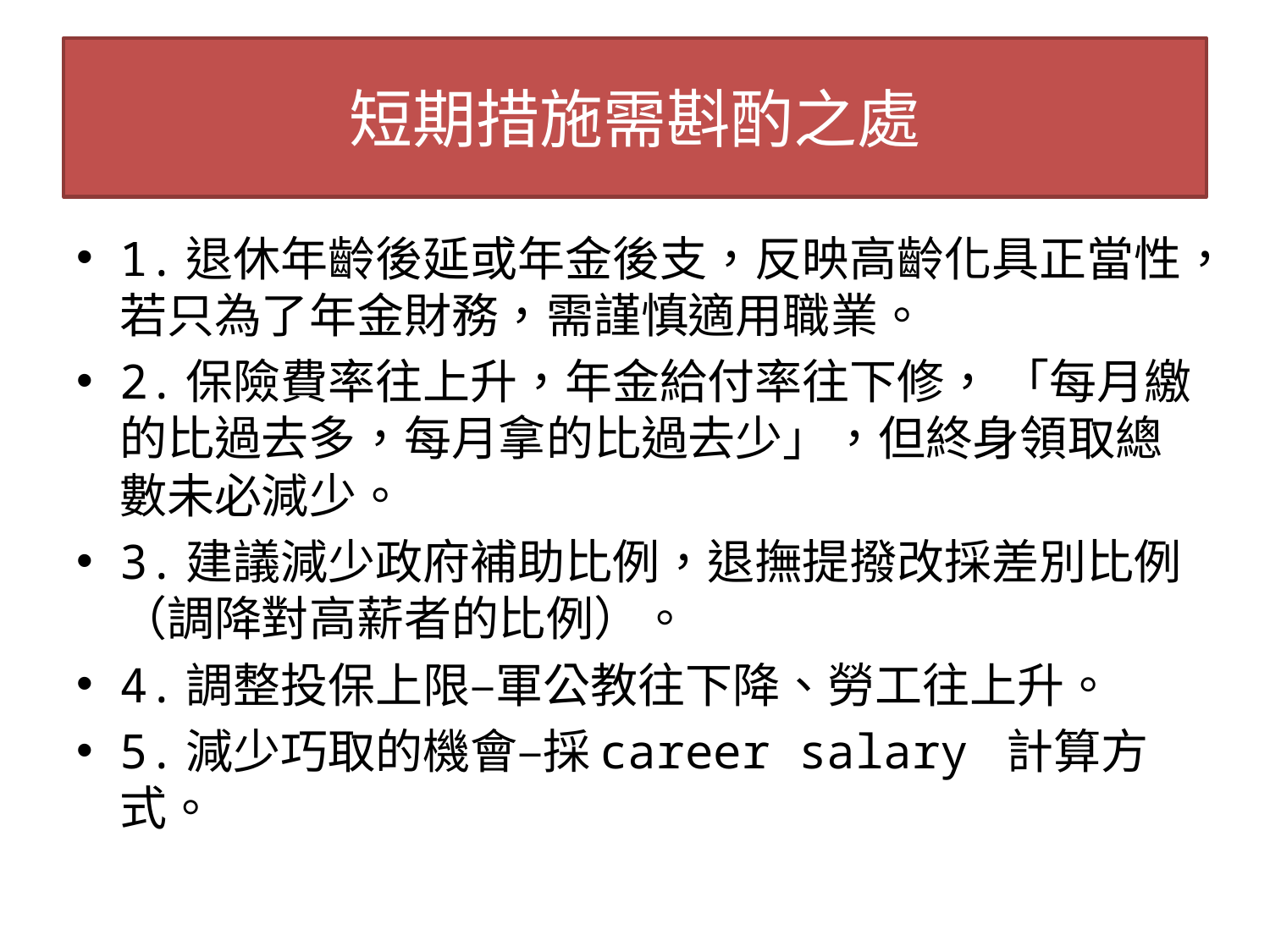

# 短期措施需斟酌之處
1.退休年齡後延或年金後支，反映高齡化具正當性，若只為了年金財務，需謹慎適用職業。
2.保險費率往上升，年金給付率往下修， 「每月繳的比過去多，每月拿的比過去少」，但終身領取總數未必減少。
3.建議減少政府補助比例，退撫提撥改採差別比例（調降對高薪者的比例）。
4.調整投保上限–軍公教往下降、勞工往上升。
5.減少巧取的機會–採career salary 計算方式。